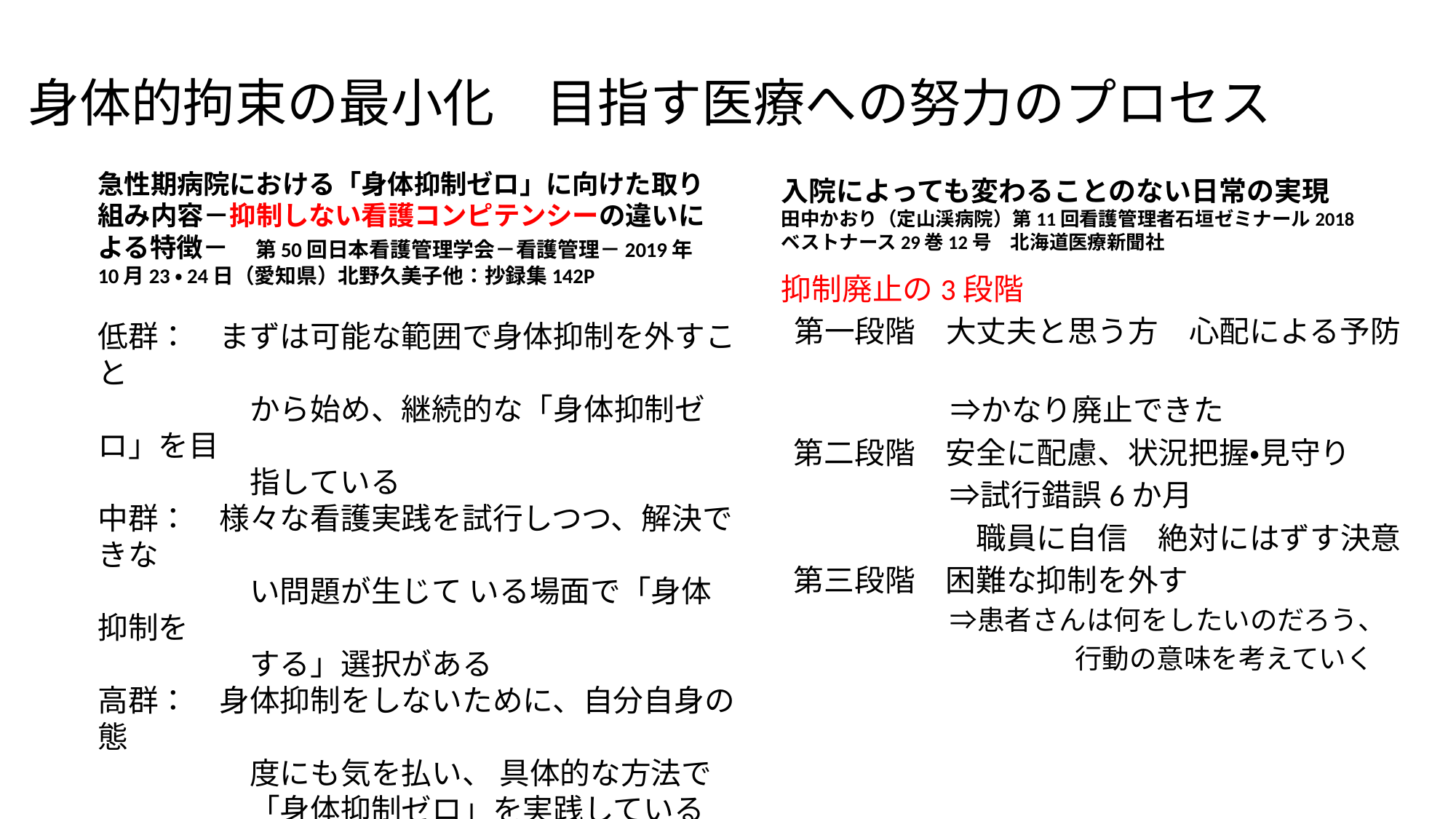

# 身体的拘束の最小化　目指す医療への努力のプロセス
急性期病院における「身体抑制ゼロ」に向けた取り組み内容－抑制しない看護コンピテンシーの違いによる特徴－　第50回日本看護管理学会－看護管理－2019年10月23・24日（愛知県）北野久美子他：抄録集142P
入院によっても変わることのない日常の実現
田中かおり（定山渓病院）第11回看護管理者石垣ゼミナール2018　
ベストナース29巻12号　北海道医療新聞社
抑制廃止の3段階
 第一段階　大丈夫と思う方　心配による予防
　　　　⇒かなり廃止できた
第二段階　安全に配慮、状況把握・見守り
　　　　　⇒試行錯誤6か月
　　　　　　職員に自信　絶対にはずす決意
第三段階　困難な抑制を外す
　　　　　⇒患者さんは何をしたいのだろう、
　　　　　　　　　行動の意味を考えていく
低群：　まずは可能な範囲で身体抑制を外すこと
　　　　　から始め、継続的な「身体抑制ゼロ」を目
　　　　　指している
中群：　様々な看護実践を試行しつつ、解決できな
　　　　　い問題が生じて いる場面で「身体抑制を
　　　　　する」選択がある
高群：　身体抑制をしないために、自分自身の態
　　　　　度にも気を払い、 具体的な方法で
　　　　　「身体抑制ゼロ」を実践している

急性期病院52施設看護師への質問紙調査
分析対象1132部